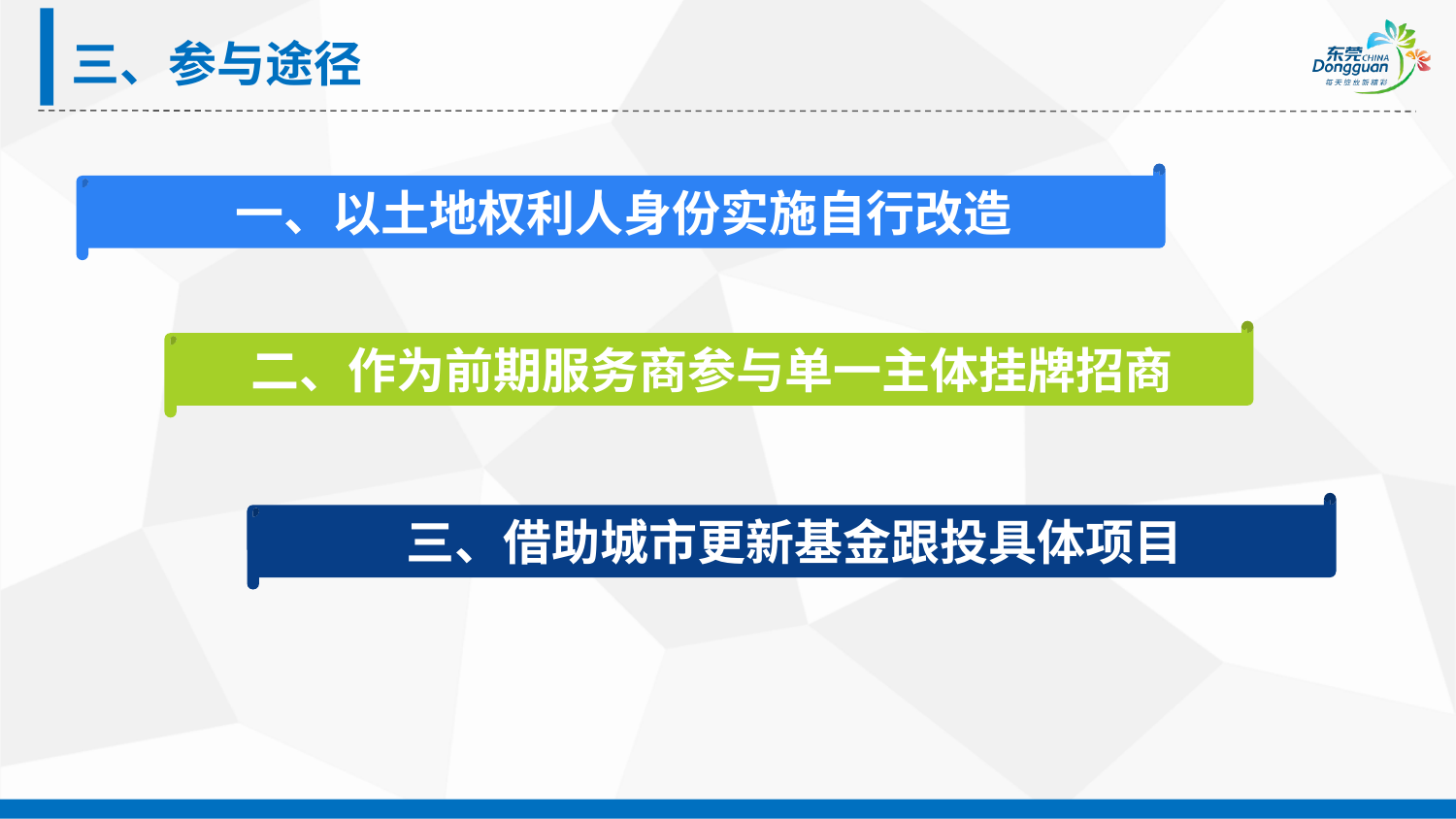

三、参与途径
一、以土地权利人身份实施自行改造
二、作为前期服务商参与单一主体挂牌招商
三、借助城市更新基金跟投具体项目